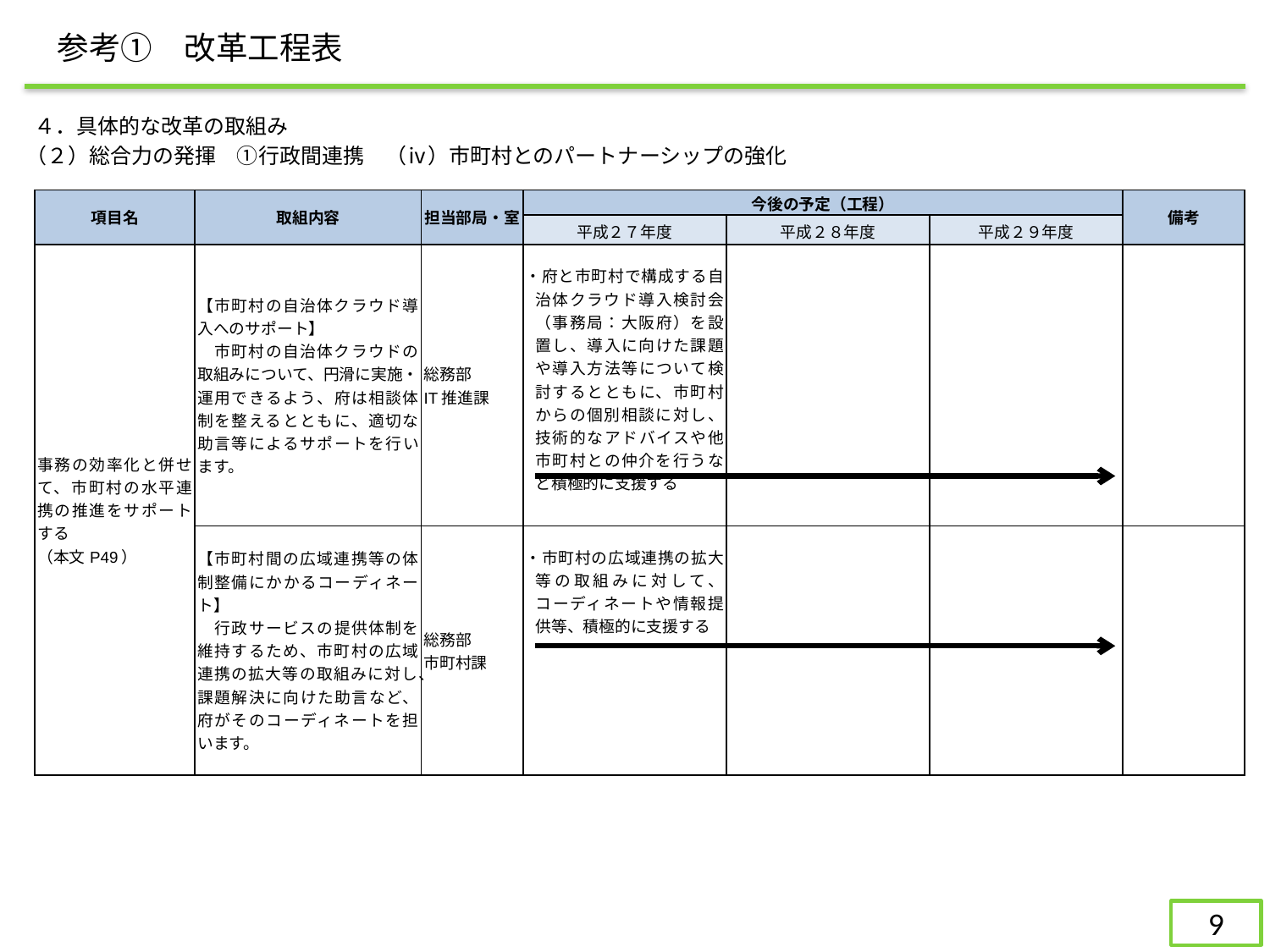

参考①　改革工程表
４．具体的な改革の取組み
（２）総合力の発揮　①行政間連携　（ⅳ）市町村とのパートナーシップの強化
| 項目名 | 取組内容 | 担当部局・室 | 今後の予定（工程） |  |  | 備考 |
| --- | --- | --- | --- | --- | --- | --- |
|  |  |  | 平成２７年度 | 平成２８年度 | 平成２９年度 |  |
| 事務の効率化と併せて、市町村の水平連携の推進をサポートする （本文P49） | 【市町村の自治体クラウド導入へのサポート】　 　市町村の自治体クラウドの取組みについて、円滑に実施・運用できるよう、府は相談体制を整えるとともに、適切な助言等によるサポートを行います。 | 総務部 IT推進課 | ・府と市町村で構成する自治体クラウド導入検討会（事務局：大阪府）を設置し、導入に向けた課題や導入方法等について検討するとともに、市町村からの個別相談に対し、技術的なアドバイスや他市町村との仲介を行うなど積極的に支援する |  |  |  |
|  | 【市町村間の広域連携等の体制整備にかかるコーディネート】　 　行政サービスの提供体制を維持するため、市町村の広域連携の拡大等の取組みに対し、課題解決に向けた助言など、府がそのコーディネートを担います。 | 総務部 市町村課 | ・市町村の広域連携の拡大等の取組みに対して、コーディネートや情報提供等、積極的に支援する |  |  |  |

9